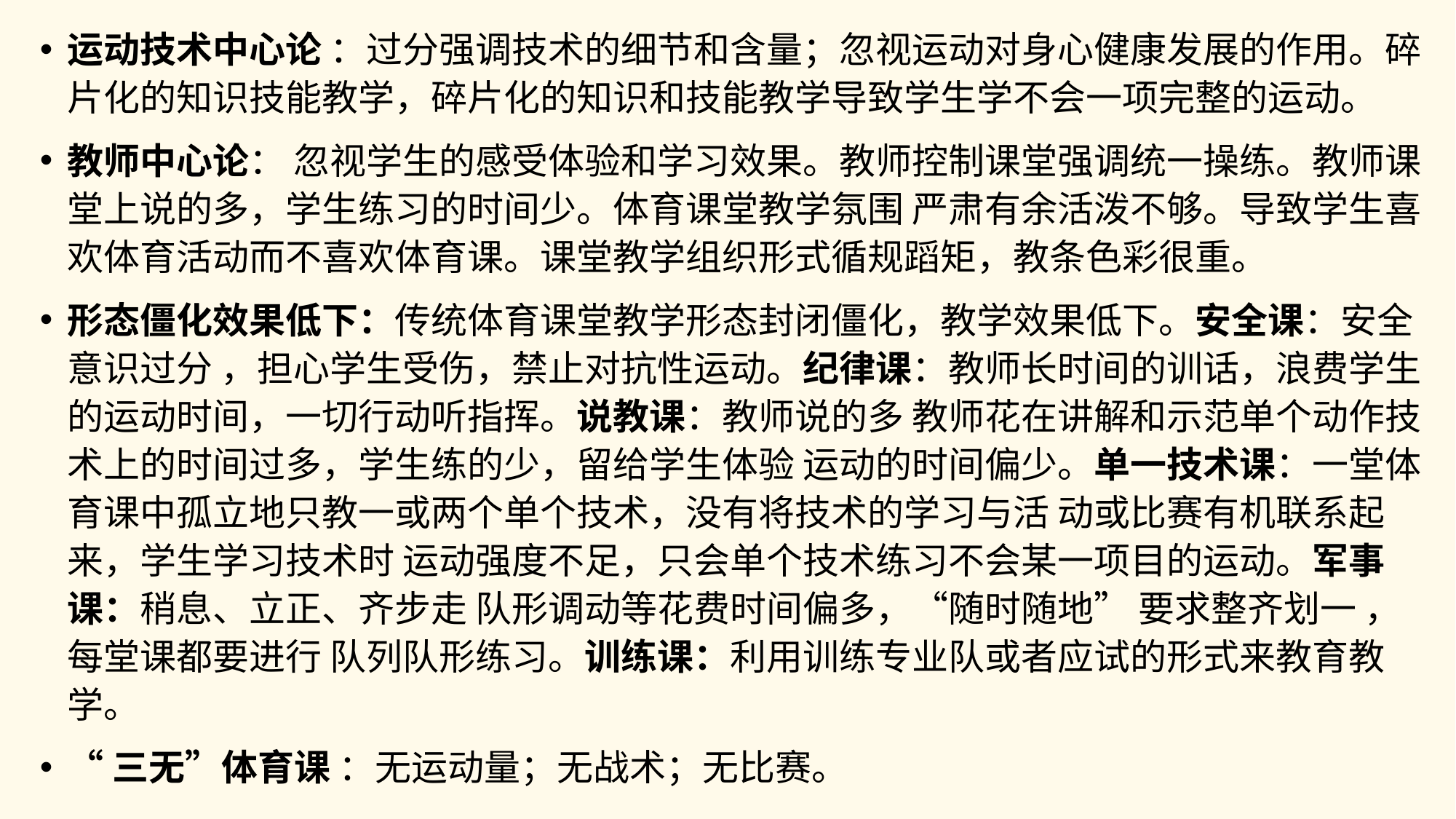

运动技术中心论 ：过分强调技术的细节和含量；忽视运动对身心健康发展的作用。碎片化的知识技能教学，碎片化的知识和技能教学导致学生学不会一项完整的运动。
教师中心论： 忽视学生的感受体验和学习效果。教师控制课堂强调统一操练。教师课堂上说的多，学生练习的时间少。体育课堂教学氛围 严肃有余活泼不够。导致学生喜欢体育活动而不喜欢体育课。课堂教学组织形式循规蹈矩，教条色彩很重。
形态僵化效果低下：传统体育课堂教学形态封闭僵化，教学效果低下。安全课：安全意识过分 ，担心学生受伤，禁止对抗性运动。纪律课：教师长时间的训话，浪费学生的运动时间，一切行动听指挥。说教课：教师说的多 教师花在讲解和示范单个动作技术上的时间过多，学生练的少，留给学生体验 运动的时间偏少。单一技术课：一堂体育课中孤立地只教一或两个单个技术，没有将技术的学习与活 动或比赛有机联系起来，学生学习技术时 运动强度不足，只会单个技术练习不会某一项目的运动。军事课：稍息、立正、齐步走 队形调动等花费时间偏多，“随时随地” 要求整齐划一 ，每堂课都要进行 队列队形练习。训练课：利用训练专业队或者应试的形式来教育教学。
“三无”体育课 ：无运动量；无战术；无比赛。

#